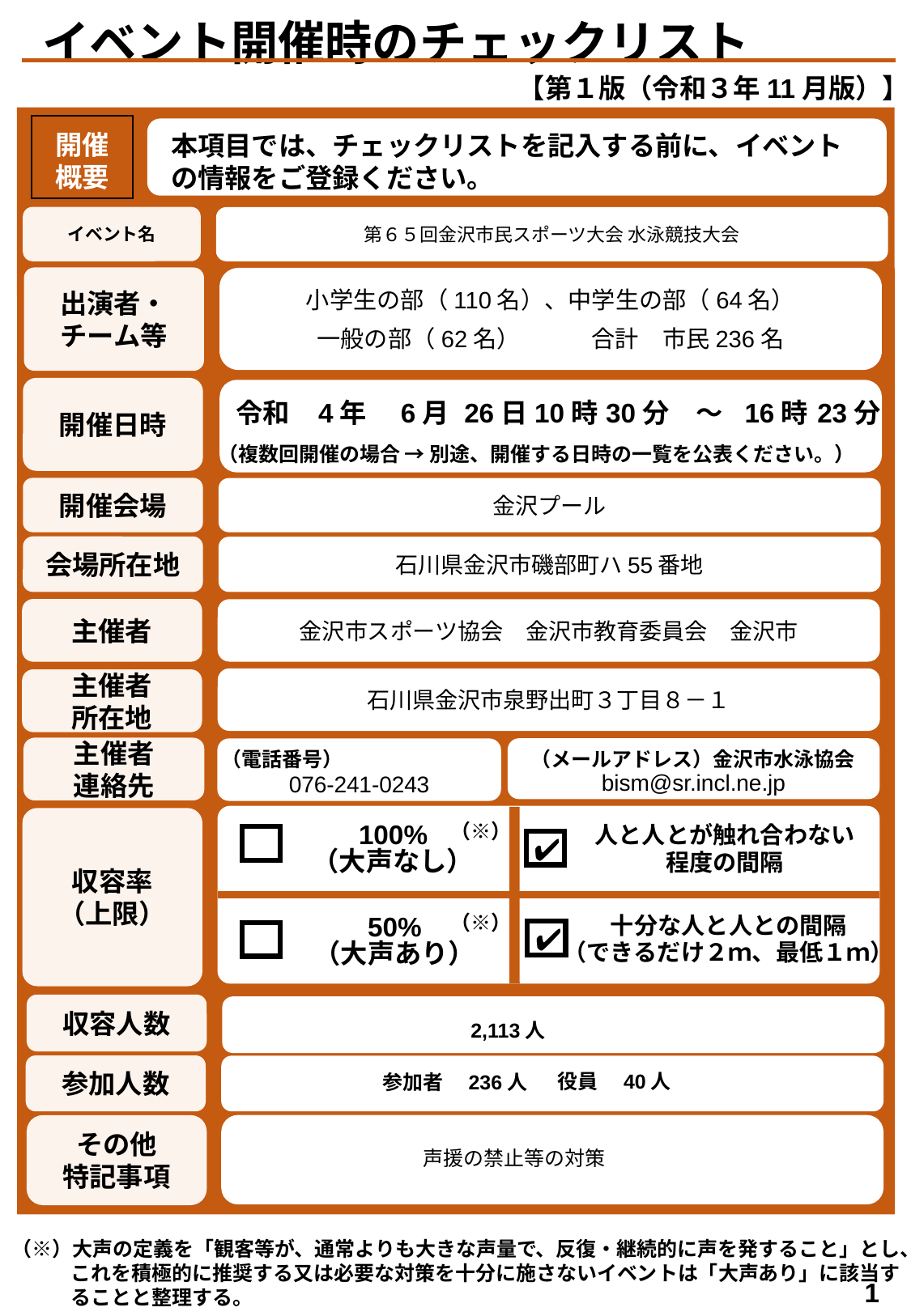

イベント開催時のチェックリスト
【第１版（令和３年11月版）】

開催
概要

本項目では、チェックリストを記入する前に、イベントの情報をご登録ください。
イベント名
第６５回金沢市民スポーツ大会 水泳競技大会
出演者・
チーム等
小学生の部（110名）、中学生の部（64名）
一般の部（62名）　　　合計　市民236名

開催日時

令和
4年
6月
26日
10時
30分　～
16時
23分
（複数回開催の場合 → 別途、開催する日時の一覧を公表ください。）
開催会場
金沢プール
会場所在地
石川県金沢市磯部町ハ55番地
主催者
金沢市スポーツ協会　金沢市教育委員会　金沢市
石川県金沢市泉野出町３丁目８－１
主催者
所在地
（電話番号）
主催者
連絡先

bism@sr.incl.ne.jp

076-241-0243
（メールアドレス）金沢市水泳協会

収容率
（上限）
人と人とが触れ合わない程度の間隔
100%
（大声なし）

十分な人と人との間隔
（できるだけ２ｍ、最低１ｍ）
50%
（大声あり）

（※）
✔
（※）
✔
ー
収容人数

2,113人
参加人数

参加者　236人
役員　40人

その他
特記事項
声援の禁止等の対策
（※）大声の定義を「観客等が、通常よりも大きな声量で、反復・継続的に声を発すること」とし、これを積極的に推奨する又は必要な対策を十分に施さないイベントは「大声あり」に該当することと整理する。
1